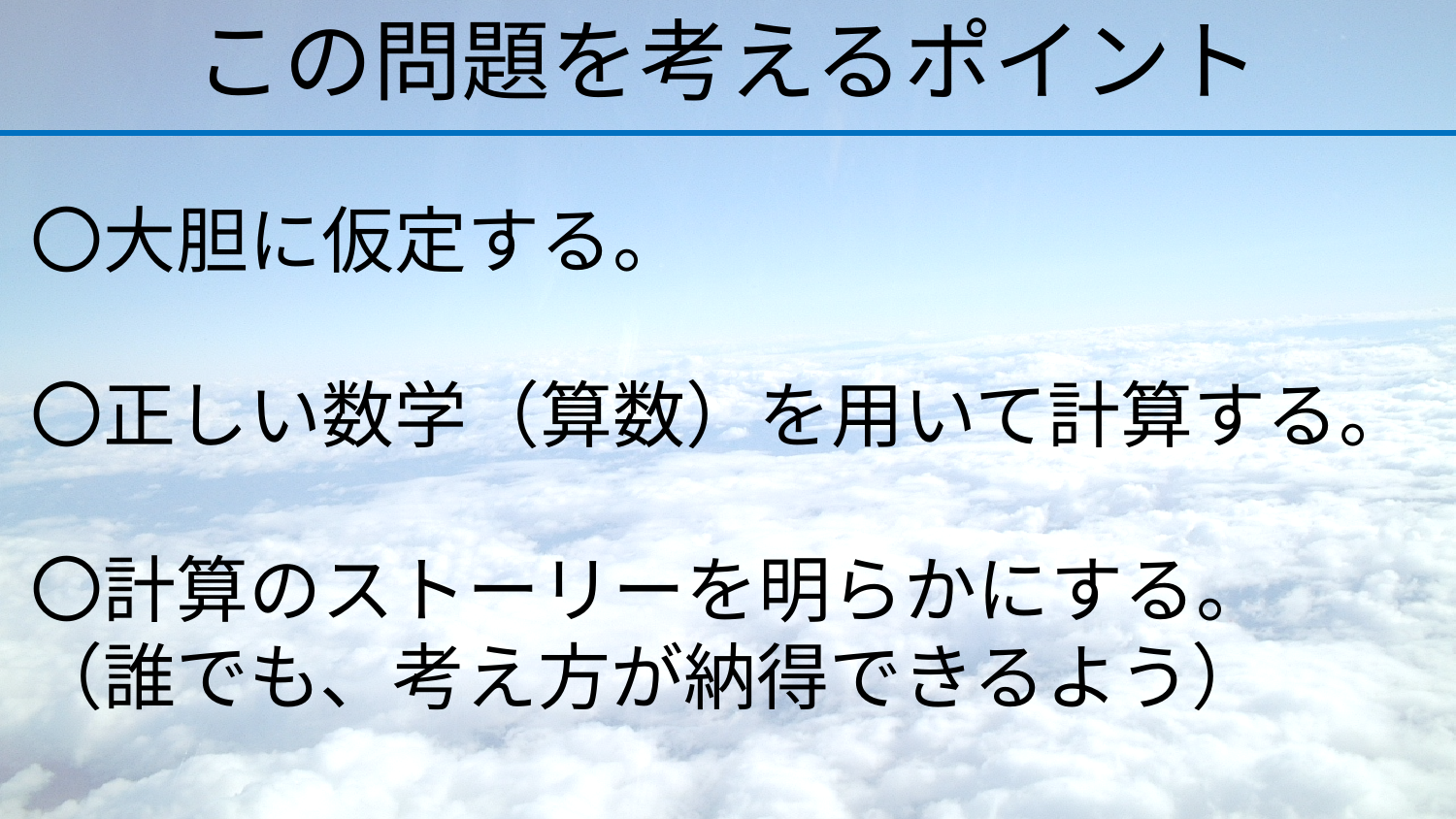

# この問題を考えるポイント
〇大胆に仮定する。

〇正しい数学（算数）を用いて計算する。

〇計算のストーリーを明らかにする。
（誰でも、考え方が納得できるよう）